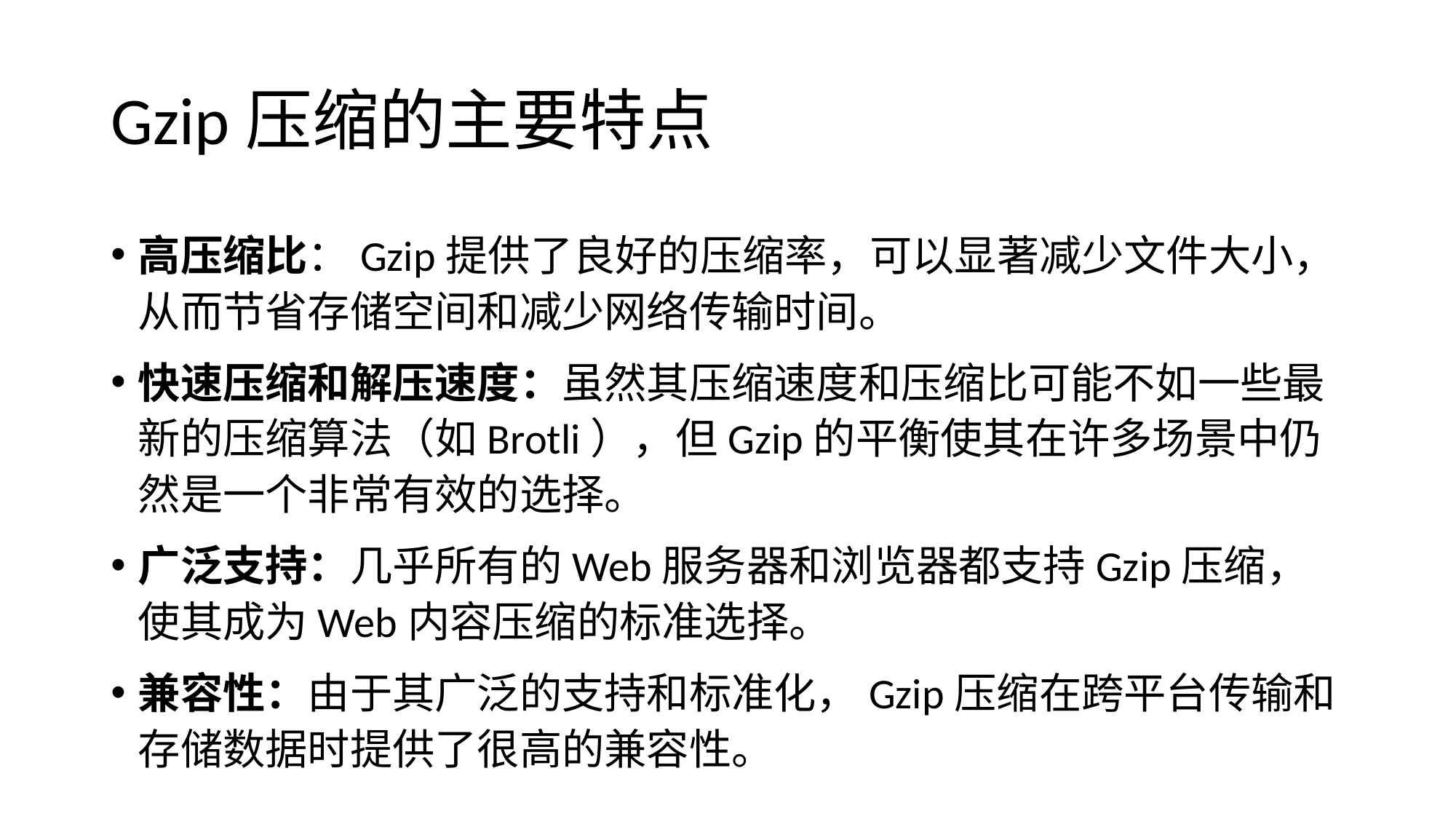

# Gzip压缩的主要特点
高压缩比：Gzip提供了良好的压缩率，可以显著减少文件大小，从而节省存储空间和减少网络传输时间。
快速压缩和解压速度：虽然其压缩速度和压缩比可能不如一些最新的压缩算法（如Brotli），但Gzip的平衡使其在许多场景中仍然是一个非常有效的选择。
广泛支持：几乎所有的Web服务器和浏览器都支持Gzip压缩，使其成为Web内容压缩的标准选择。
兼容性：由于其广泛的支持和标准化，Gzip压缩在跨平台传输和存储数据时提供了很高的兼容性。